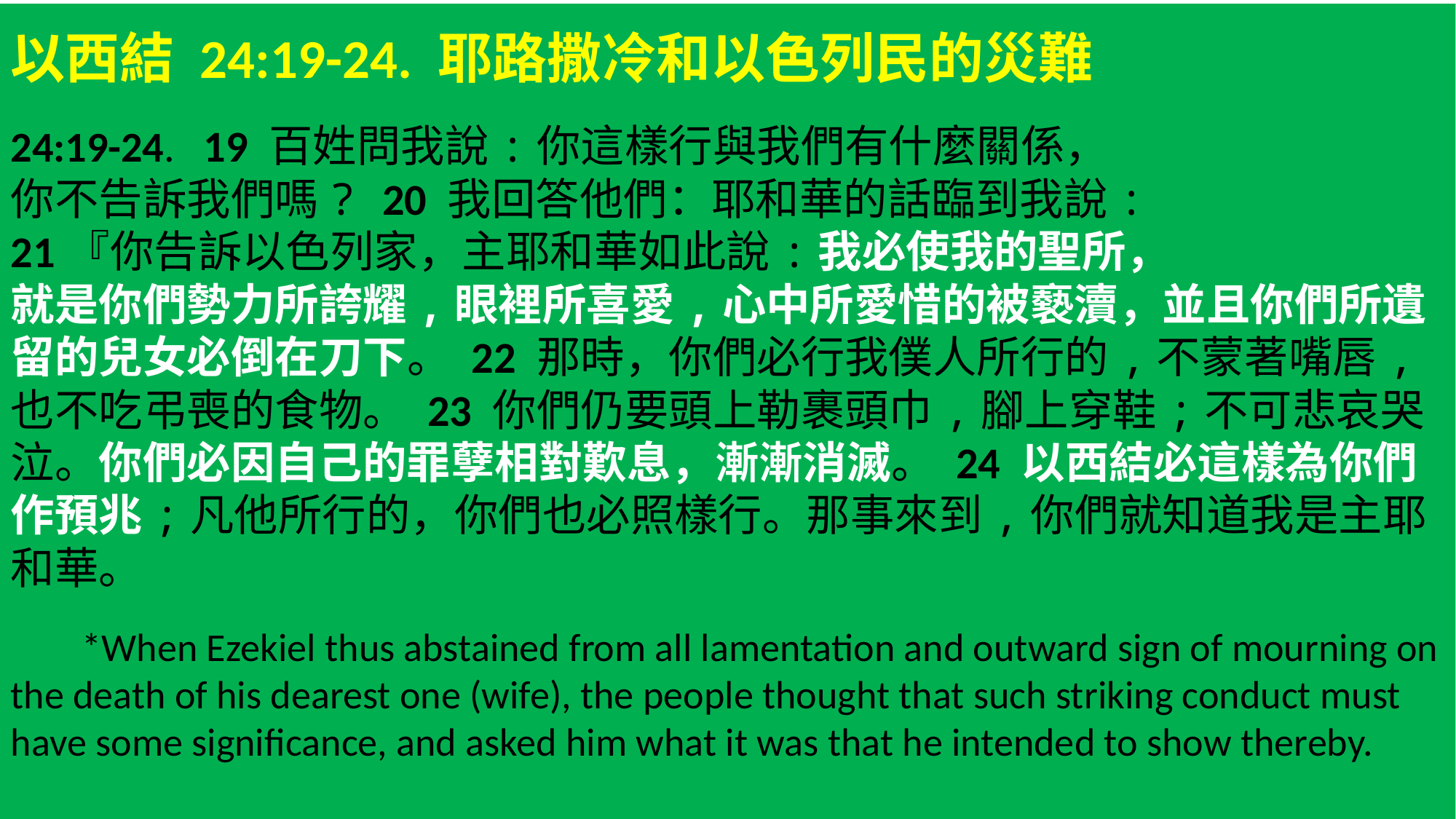

以西結 24:19-24. 耶路撒冷和以色列民的災難

24:19-24.   19 百姓問我說:你這樣行與我們有什麼關係，
你不告訴我們嗎? 20 我回答他們：耶和華的話臨到我說:
21『你告訴以色列家，主耶和華如此說:我必使我的聖所，
就是你們勢力所誇耀,眼裡所喜愛,心中所愛惜的被褻瀆，並且你們所遺留的兒女必倒在刀下。 22 那時，你們必行我僕人所行的,不蒙著嘴唇,也不吃弔喪的食物。 23 你們仍要頭上勒裹頭巾,腳上穿鞋;不可悲哀哭泣。你們必因自己的罪孽相對歎息，漸漸消滅。 24 以西結必這樣為你們作預兆;凡他所行的，你們也必照樣行。那事來到,你們就知道我是主耶和華。

        *When Ezekiel thus abstained from all lamentation and outward sign of mourning on the death of his dearest one (wife), the people thought that such striking conduct must have some significance, and asked him what it was that he intended to show thereby.